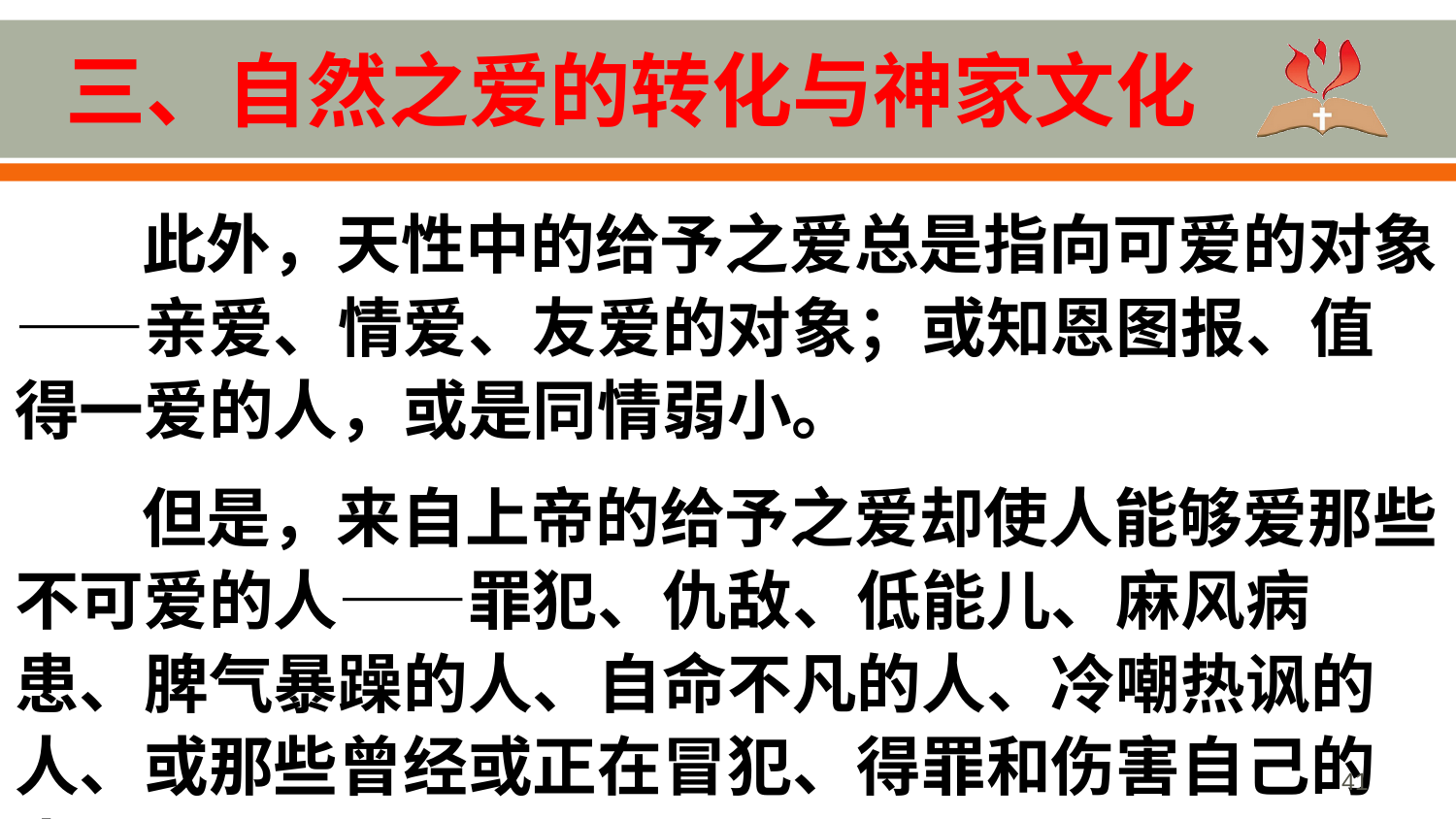

# 三、自然之爱的转化与神家文化
此外，天性中的给予之爱总是指向可爱的对象——亲爱、情爱、友爱的对象；或知恩图报、值得一爱的人，或是同情弱小。
但是，来自上帝的给予之爱却使人能够爱那些不可爱的人——罪犯、仇敌、低能儿、麻风病患、脾气暴躁的人、自命不凡的人、冷嘲热讽的人、或那些曾经或正在冒犯、得罪和伤害自己的人。

41